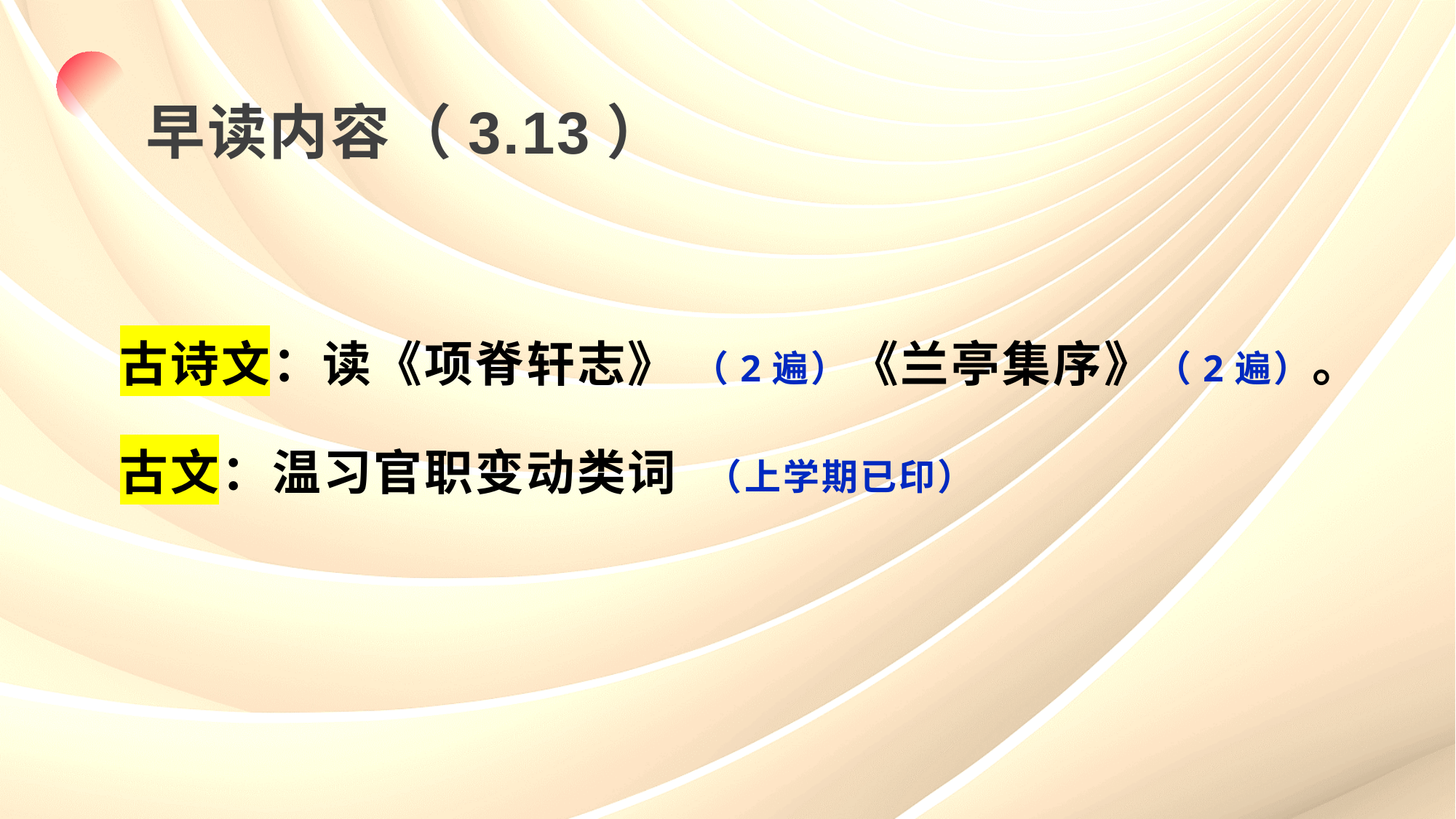

早读内容（3.13）
古诗文：读《项脊轩志》 （2遍）《兰亭集序》（2遍）。
古文：温习官职变动类词  （上学期已印）